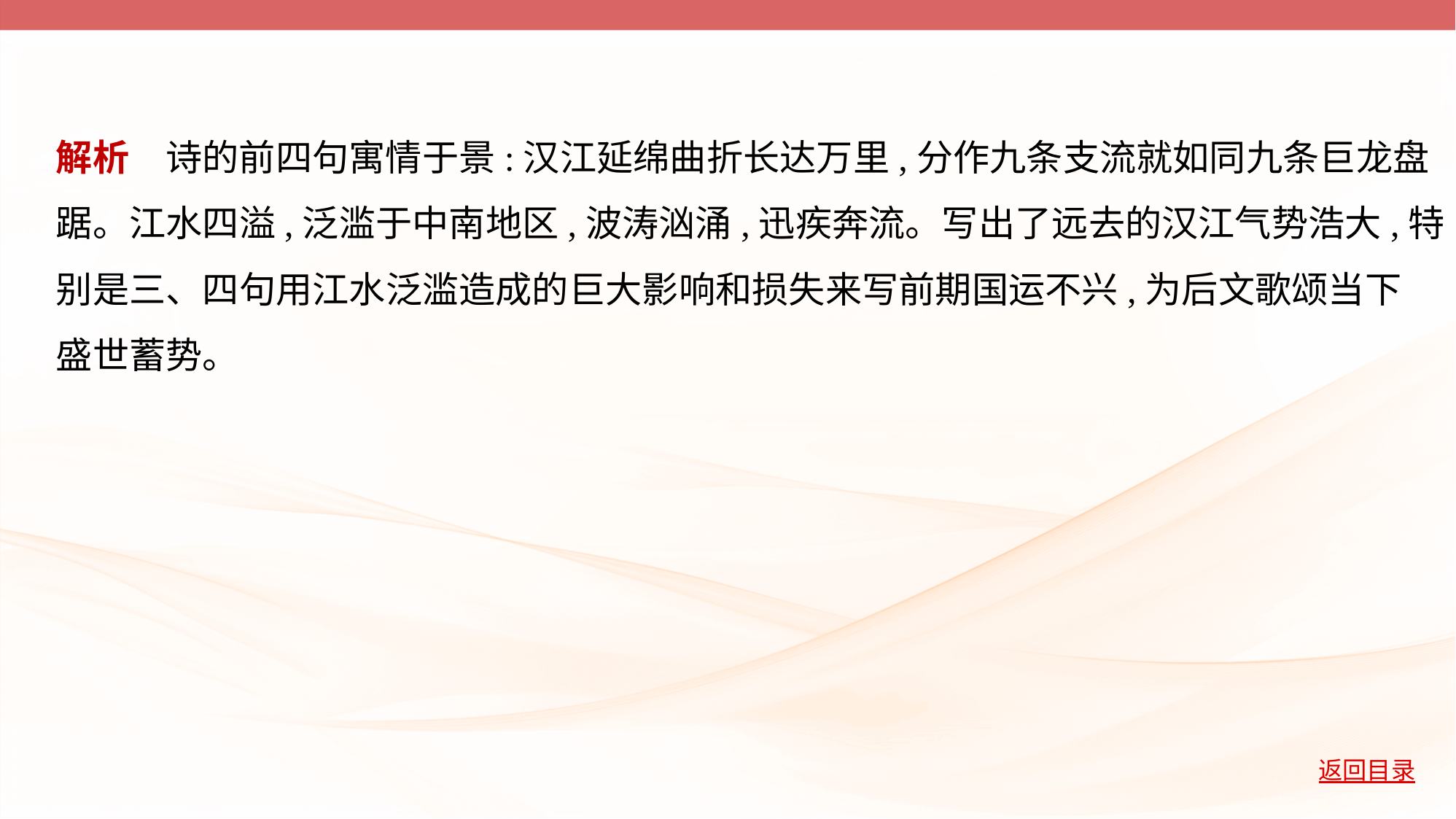

解析　诗的前四句寓情于景:汉江延绵曲折长达万里,分作九条支流就如同九条巨龙盘
踞。江水四溢,泛滥于中南地区,波涛汹涌,迅疾奔流。写出了远去的汉江气势浩大,特
别是三、四句用江水泛滥造成的巨大影响和损失来写前期国运不兴,为后文歌颂当下
盛世蓄势。